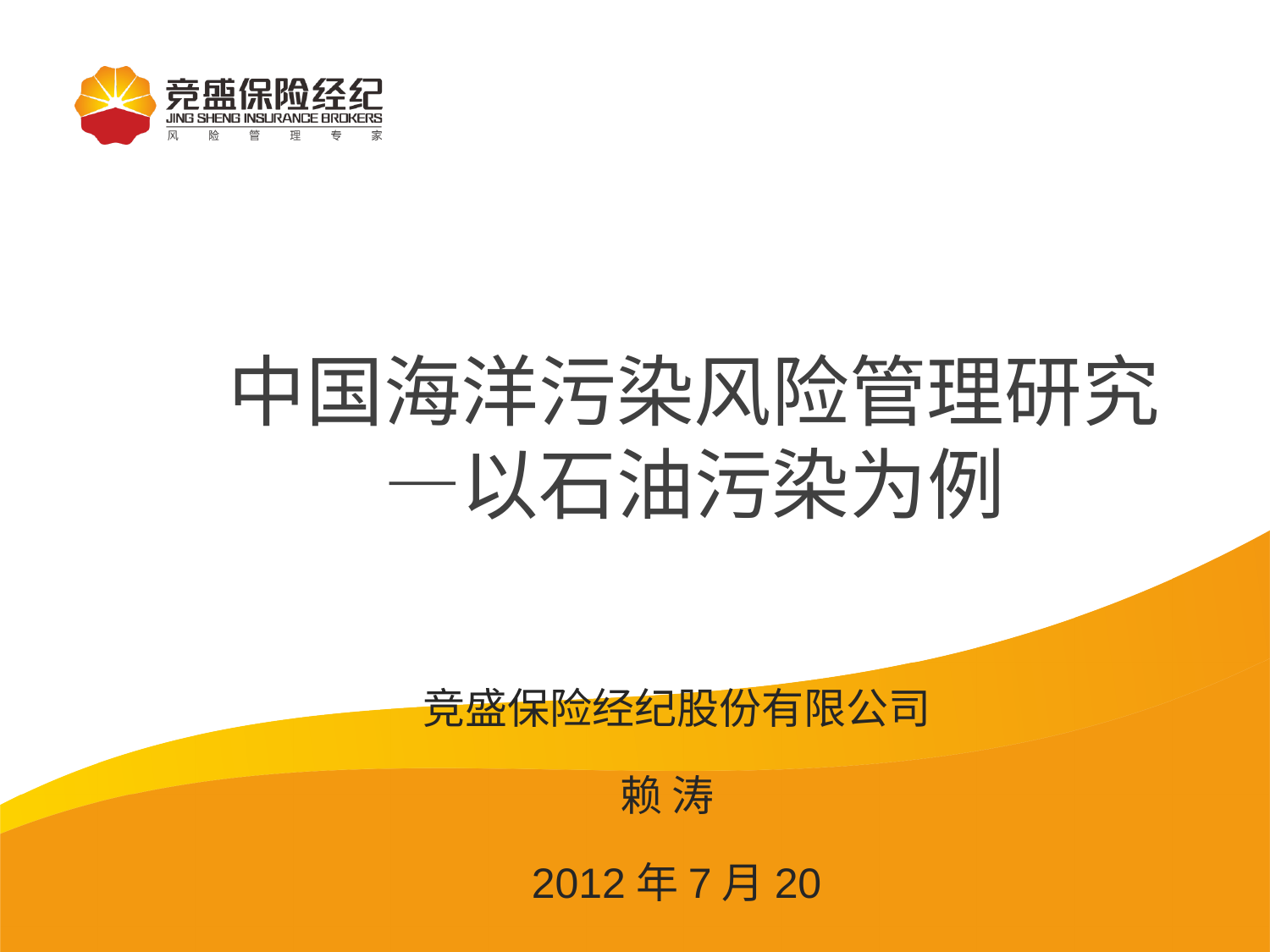

# 中国海洋污染风险管理研究 —以石油污染为例

竞盛保险经纪股份有限公司
赖 涛
2012年7月20